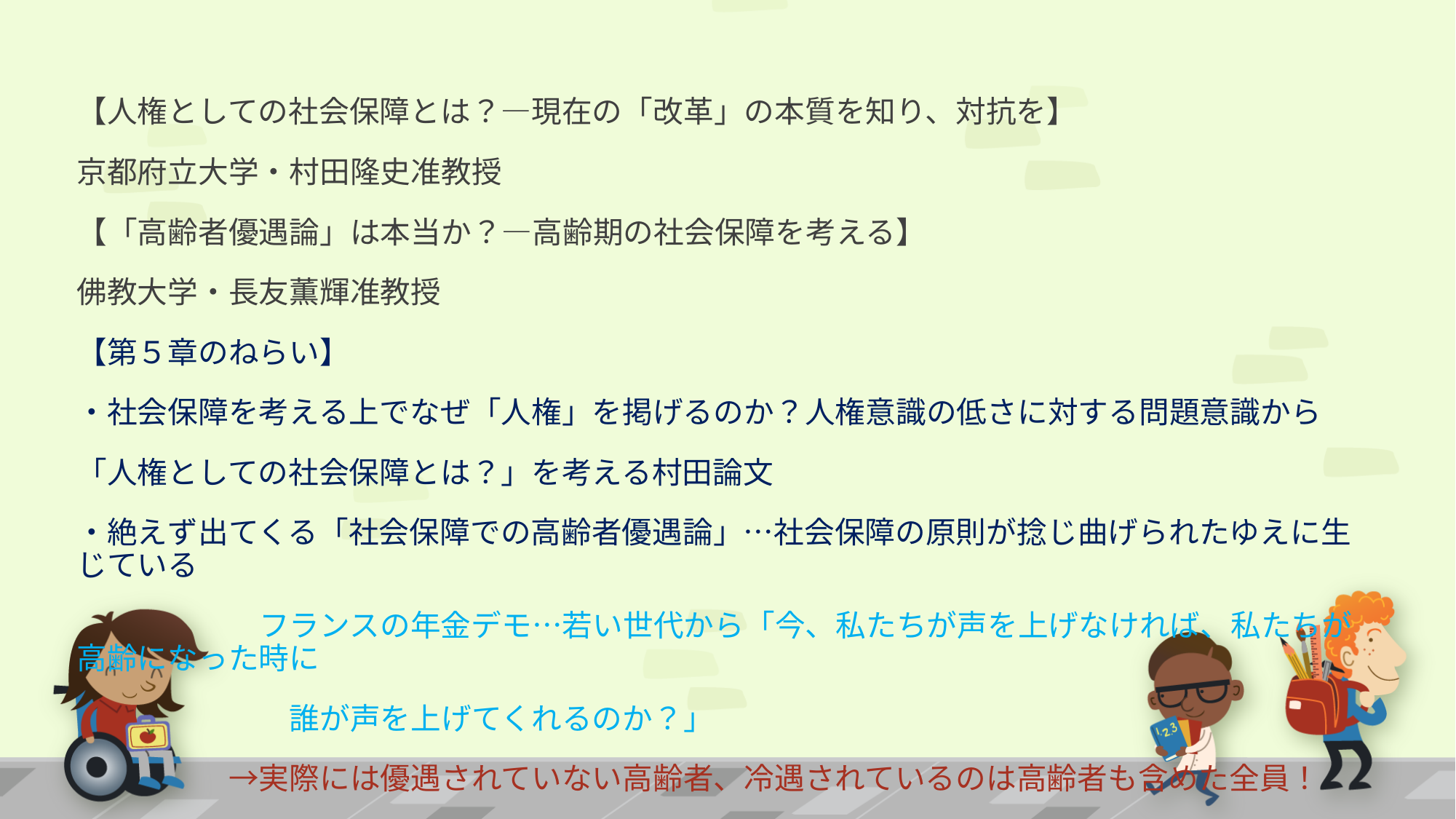

【人権としての社会保障とは？―現在の「改革」の本質を知り、対抗を】
京都府立大学・村田隆史准教授
【「高齢者優遇論」は本当か？―高齢期の社会保障を考える】
佛教大学・長友薫輝准教授
【第５章のねらい】
・社会保障を考える上でなぜ「人権」を掲げるのか？人権意識の低さに対する問題意識から
「人権としての社会保障とは？」を考える村田論文
・絶えず出てくる「社会保障での高齢者優遇論」…社会保障の原則が捻じ曲げられたゆえに生じている
　　　　　　フランスの年金デモ…若い世代から「今、私たちが声を上げなければ、私たちが高齢になった時に
　　　　　　　誰が声を上げてくれるのか？」
　　　　　→実際には優遇されていない高齢者、冷遇されているのは高齢者も含めた全員！

# 第５章　第２・3回（5月14日、6月17日）学習会のテーマ